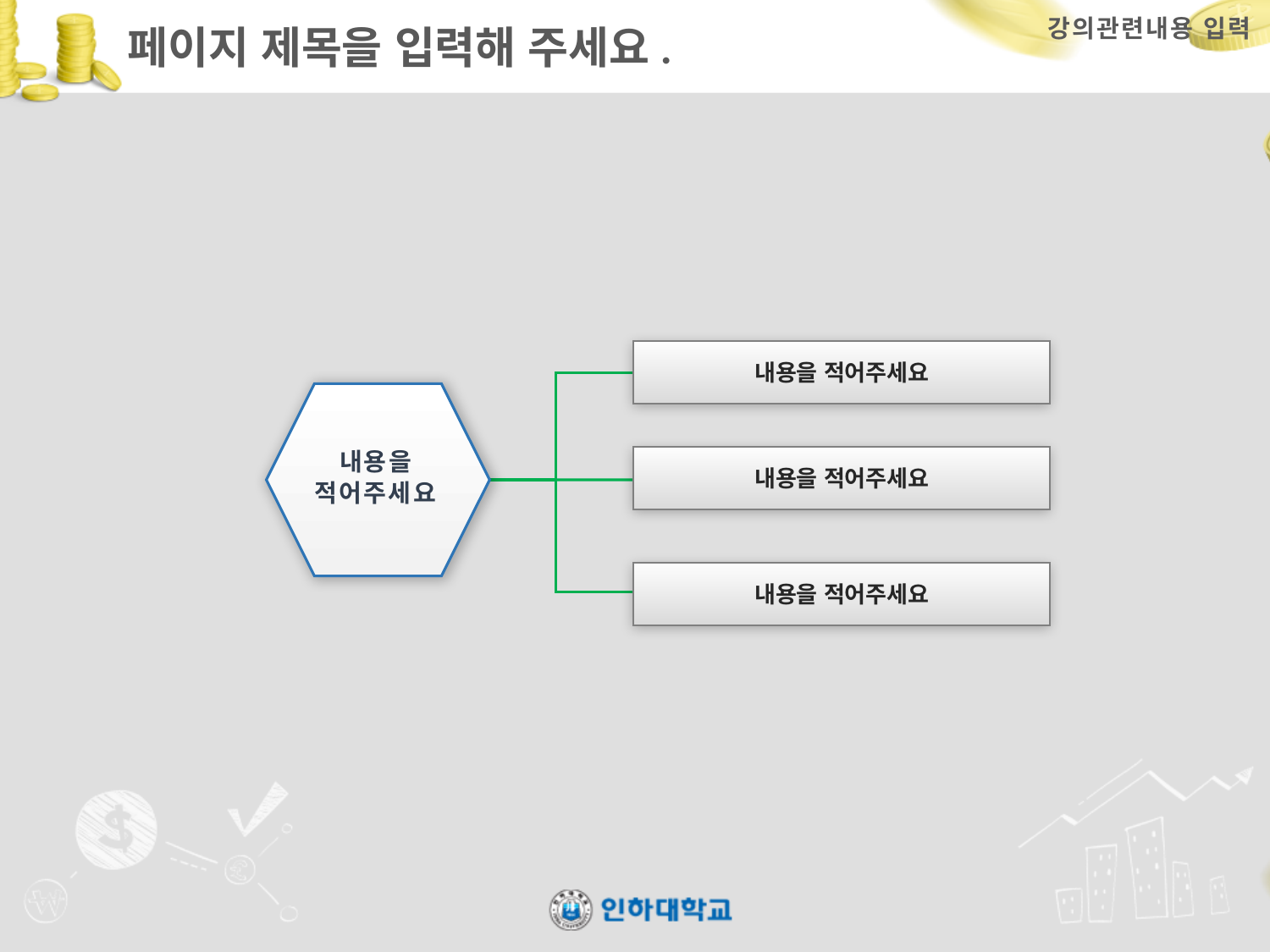

# 페이지 제목을 입력해 주세요.
강의관련내용 입력
내용을 적어주세요

내용을
적어주세요
내용을 적어주세요
내용을 적어주세요